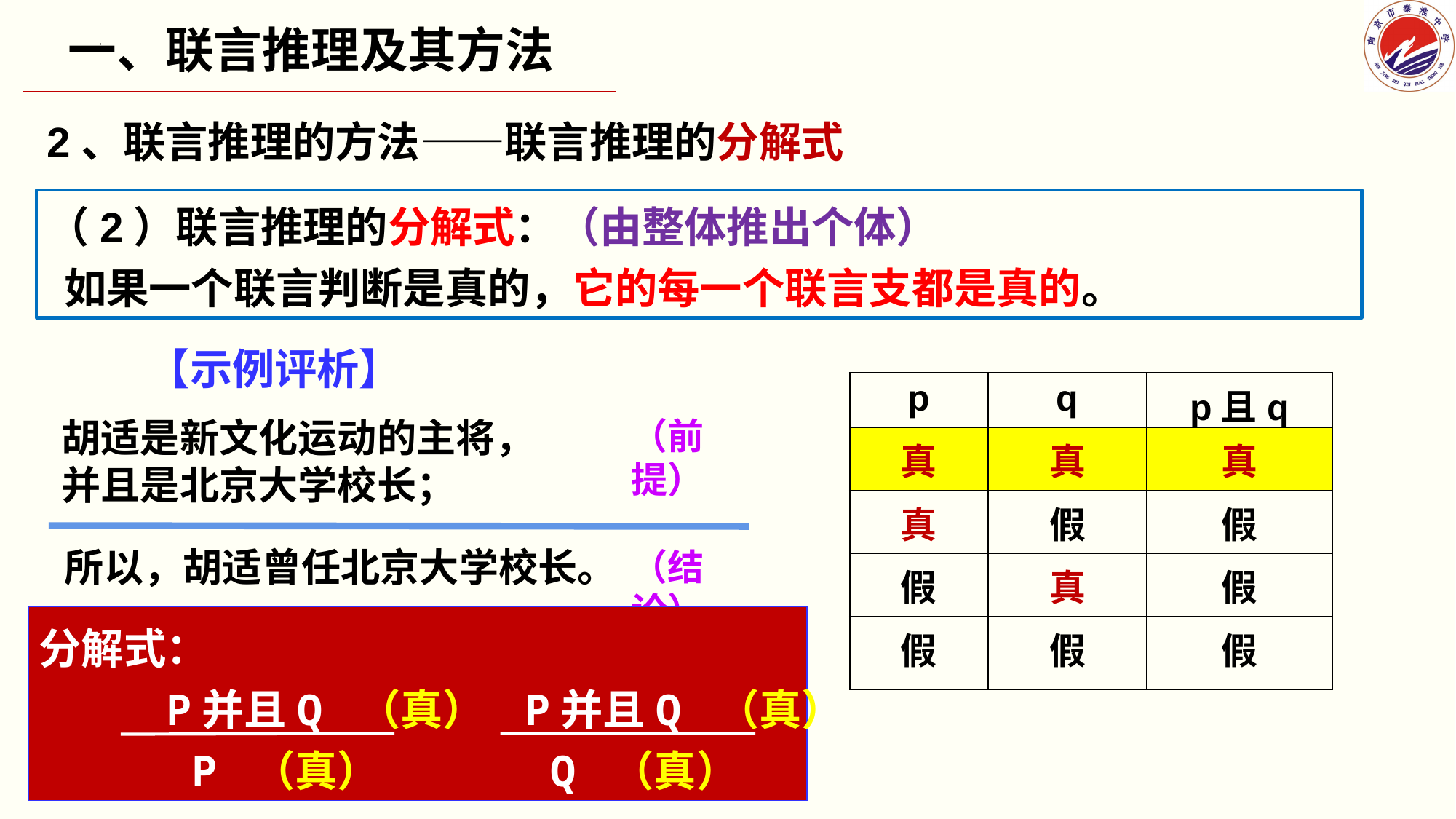

一、联言推理及其方法
2、联言推理的方法——联言推理的分解式
（2）联言推理的分解式：（由整体推出个体）
 如果一个联言判断是真的，它的每一个联言支都是真的。
【示例评析】
胡适是新文化运动的主将，
并且是北京大学校长；
（前提）
所以，胡适曾任北京大学校长。
（结论）
| p | q | p且q |
| --- | --- | --- |
| 真 | 真 | 真 |
| 真 | 假 | 假 |
| 假 | 真 | 假 |
| 假 | 假 | 假 |
分解式：
     P并且Q （真）
      P （真）

     P并且Q （真）
      Q （真）